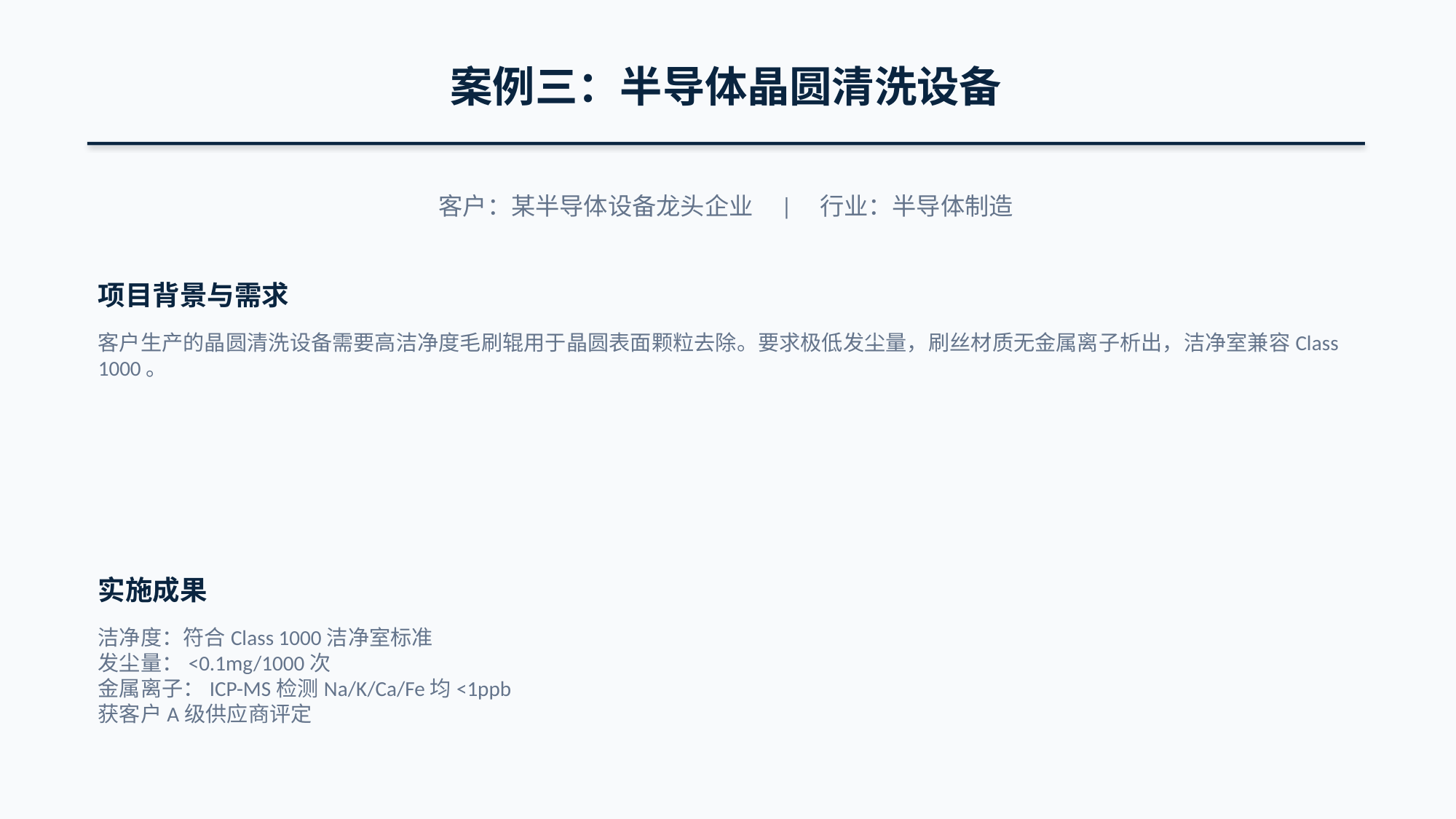

案例三：半导体晶圆清洗设备

客户：某半导体设备龙头企业    |    行业：半导体制造
项目背景与需求
客户生产的晶圆清洗设备需要高洁净度毛刷辊用于晶圆表面颗粒去除。要求极低发尘量，刷丝材质无金属离子析出，洁净室兼容Class 1000。
实施成果
洁净度：符合Class 1000洁净室标准
发尘量：<0.1mg/1000次
金属离子：ICP-MS检测Na/K/Ca/Fe均<1ppb
获客户A级供应商评定